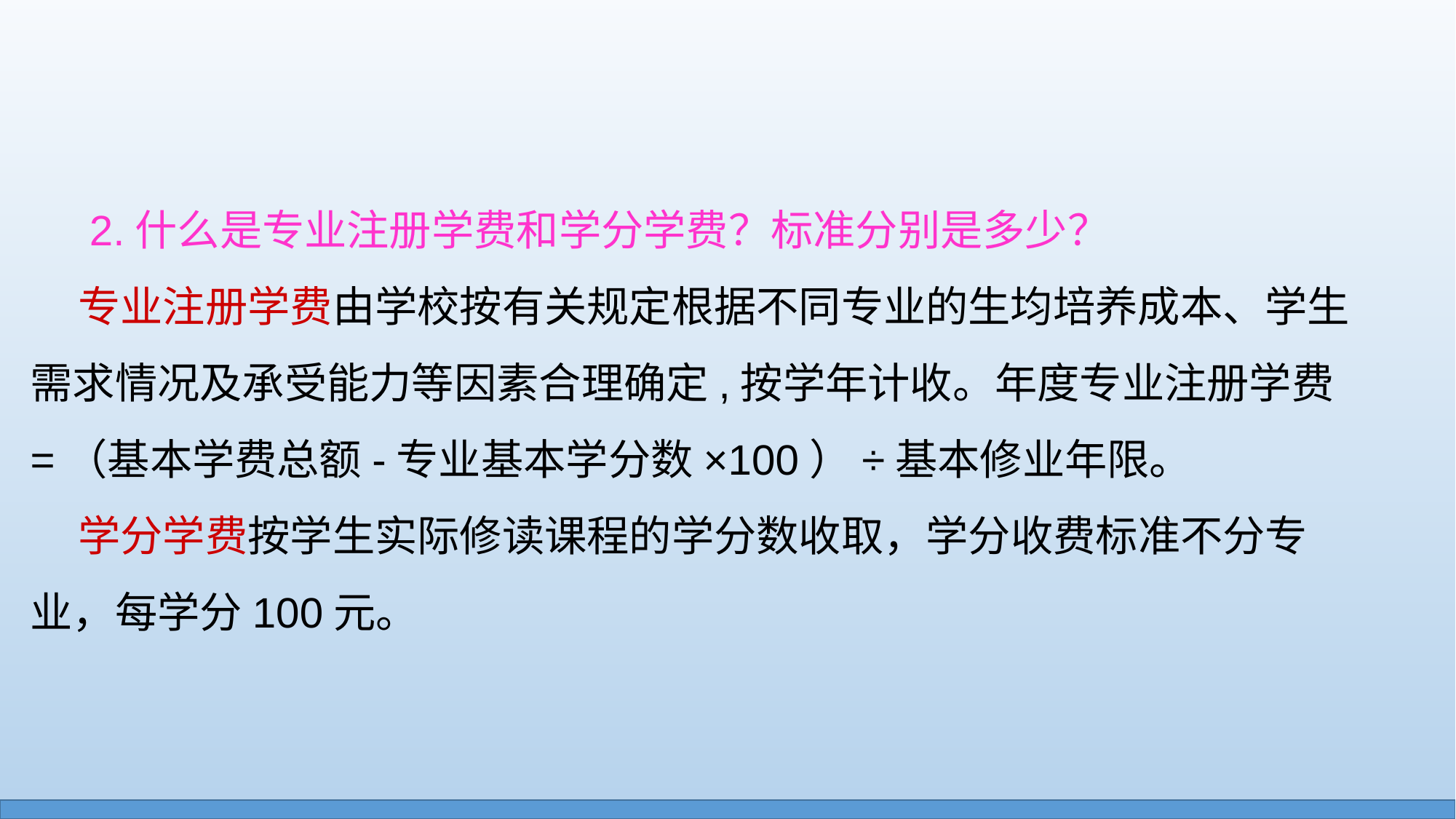

2.什么是专业注册学费和学分学费？标准分别是多少？
    专业注册学费由学校按有关规定根据不同专业的生均培养成本、学生需求情况及承受能力等因素合理确定,按学年计收。年度专业注册学费=（基本学费总额-专业基本学分数×100）÷基本修业年限。
    学分学费按学生实际修读课程的学分数收取，学分收费标准不分专业，每学分100元。